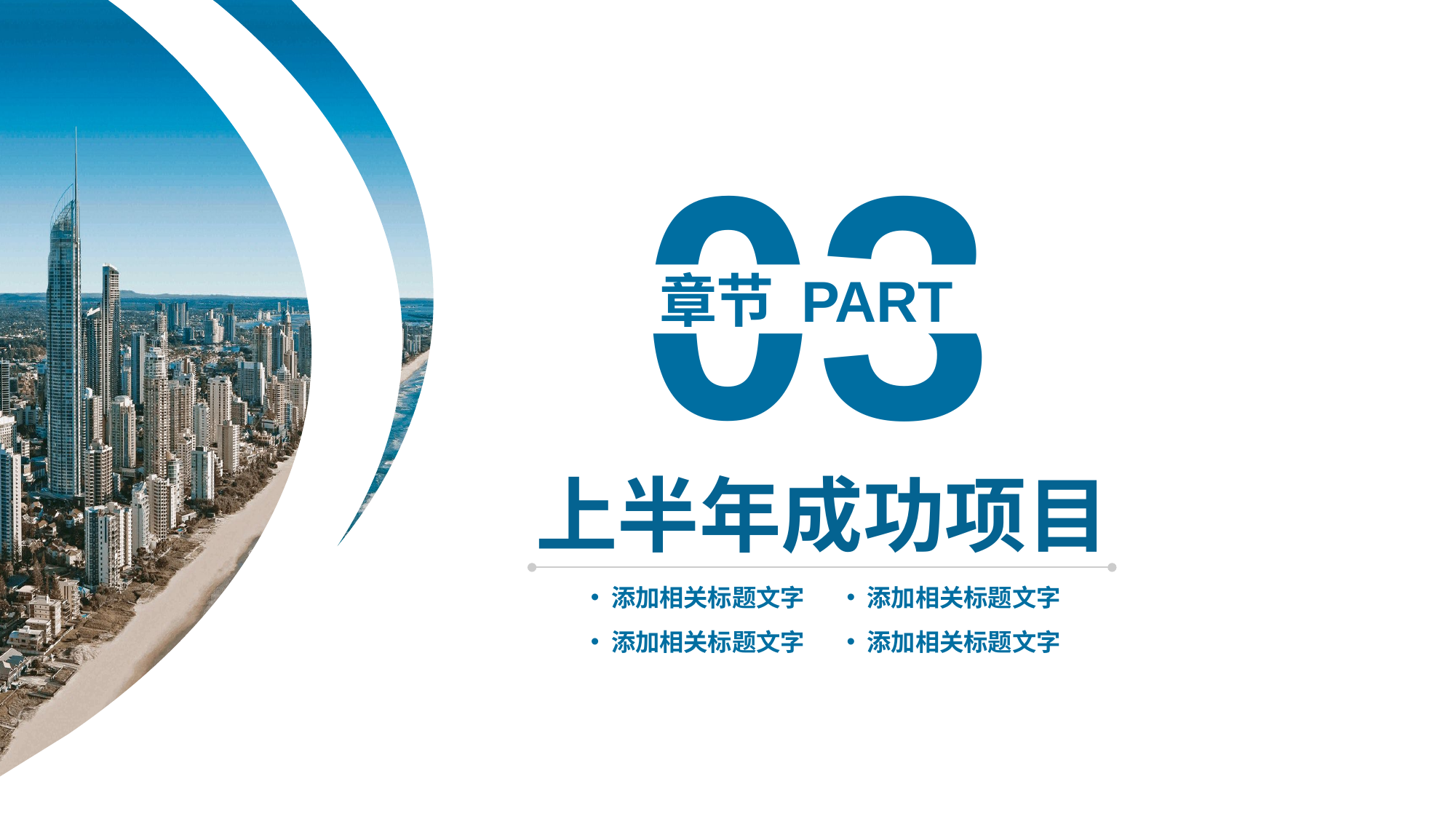

03
章节 PART
上半年成功项目
添加相关标题文字
添加相关标题文字
添加相关标题文字
添加相关标题文字